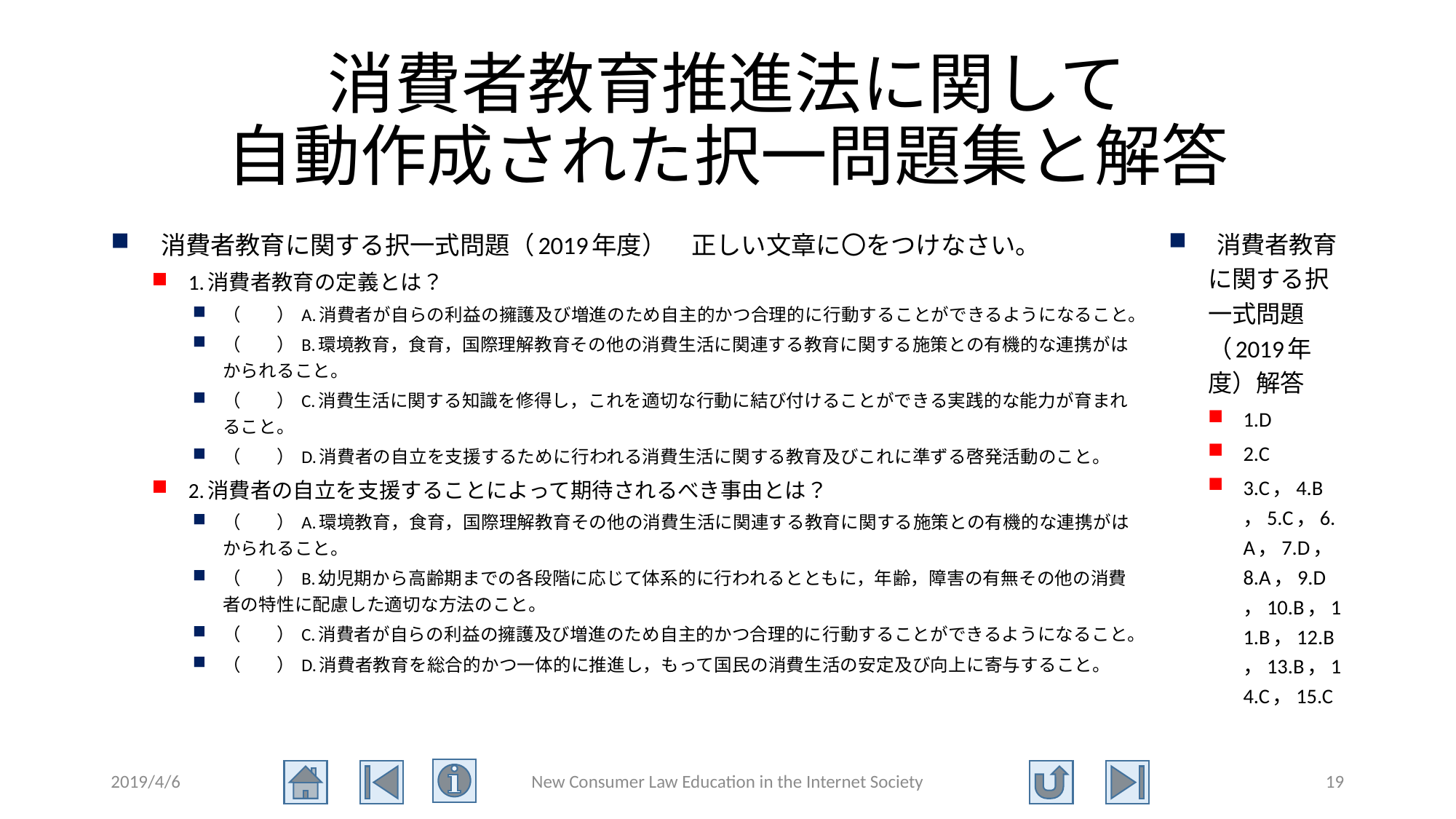

# 消費者教育推進法に関して 自動作成された択一問題集と解答
 消費者教育に関する択一式問題（2019年度）　正しい文章に〇をつけなさい。
1.消費者教育の定義とは？
（　　） A.消費者が自らの利益の擁護及び増進のため自主的かつ合理的に行動することができるようになること。
（　　） B.環境教育，食育，国際理解教育その他の消費生活に関連する教育に関する施策との有機的な連携がはかられること。
（　　） C.消費生活に関する知識を修得し，これを適切な行動に結び付けることができる実践的な能力が育まれること。
（　　） D.消費者の自立を支援するために行われる消費生活に関する教育及びこれに準ずる啓発活動のこと。
2.消費者の自立を支援することによって期待されるべき事由とは？
（　　） A.環境教育，食育，国際理解教育その他の消費生活に関連する教育に関する施策との有機的な連携がはかられること。
（　　） B.幼児期から高齢期までの各段階に応じて体系的に行われるとともに，年齢，障害の有無その他の消費者の特性に配慮した適切な方法のこと。
（　　） C.消費者が自らの利益の擁護及び増進のため自主的かつ合理的に行動することができるようになること。
（　　） D.消費者教育を総合的かつ一体的に推進し，もって国民の消費生活の安定及び向上に寄与すること。
 消費者教育に関する択一式問題（2019年度）解答
1.D
2.C
3.C，4.B，5.C，6.A，7.D，8.A，9.D，10.B，11.B，12.B，13.B，14.C，15.C
2019/4/6
New Consumer Law Education in the Internet Society
19